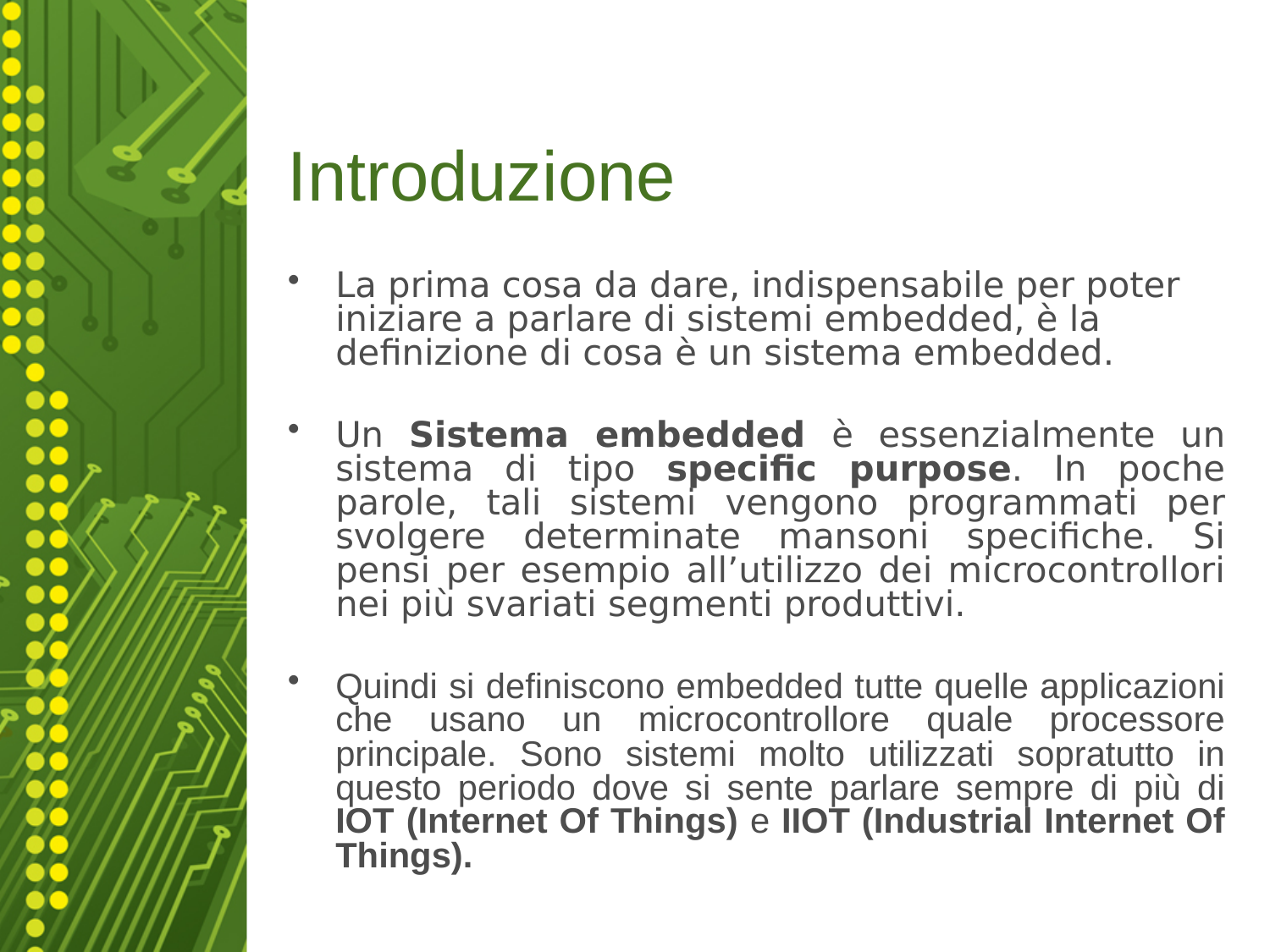

PPT模板下载：www.1ppt.com/moban/     行业PPT模板：www.1ppt.com/hangye/
节日PPT模板：www.1ppt.com/jieri/           PPT素材下载：www.1ppt.com/sucai/
PPT背景图片：www.1ppt.com/beijing/      PPT图表下载：www.1ppt.com/tubiao/
优秀PPT下载：www.1ppt.com/xiazai/        PPT教程： www.1ppt.com/powerpoint/
Word教程： www.1ppt.com/word/              Excel教程：www.1ppt.com/excel/
资料下载：www.1ppt.com/ziliao/                PPT课件下载：www.1ppt.com/kejian/
范文下载：www.1ppt.com/fanwen/             试卷下载：www.1ppt.com/shiti/
教案下载：www.1ppt.com/jiaoan/        PPT论坛：www.1ppt.cn

# Introduzione
La prima cosa da dare, indispensabile per poter iniziare a parlare di sistemi embedded, è la definizione di cosa è un sistema embedded.

Un Sistema embedded è essenzialmente un sistema di tipo specific purpose. In poche parole, tali sistemi vengono programmati per svolgere determinate mansoni specifiche. Si pensi per esempio all’utilizzo dei microcontrollori nei più svariati segmenti produttivi.

Quindi si definiscono embedded tutte quelle applicazioni che usano un microcontrollore quale processore principale. Sono sistemi molto utilizzati sopratutto in questo periodo dove si sente parlare sempre di più di IOT (Internet Of Things) e IIOT (Industrial Internet Of Things).